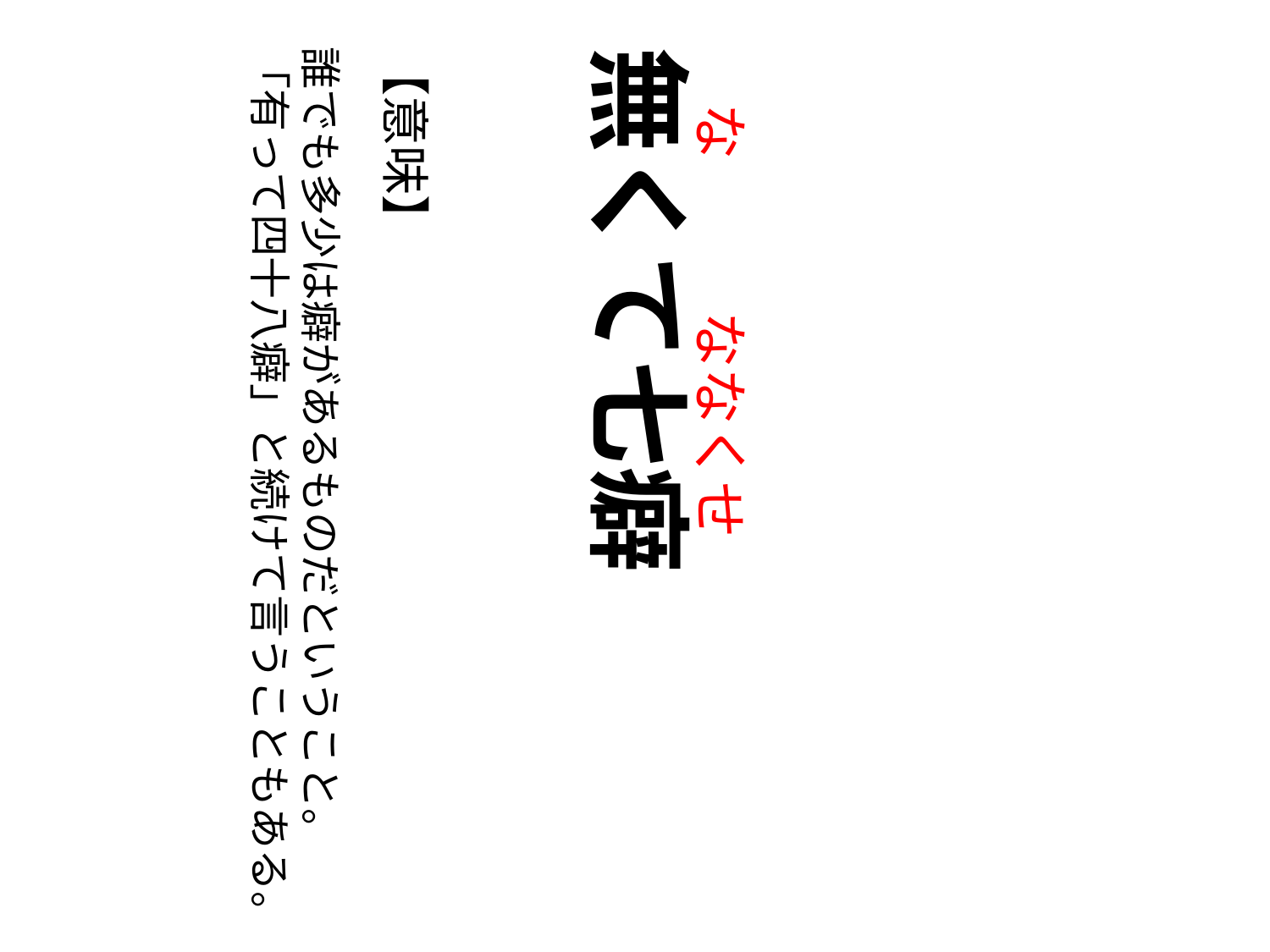

【意味】

誰でも多少は癖があるものだということ。「有って四十八癖」と続けて言うこともある。
　な            ななくせ
無くて七癖